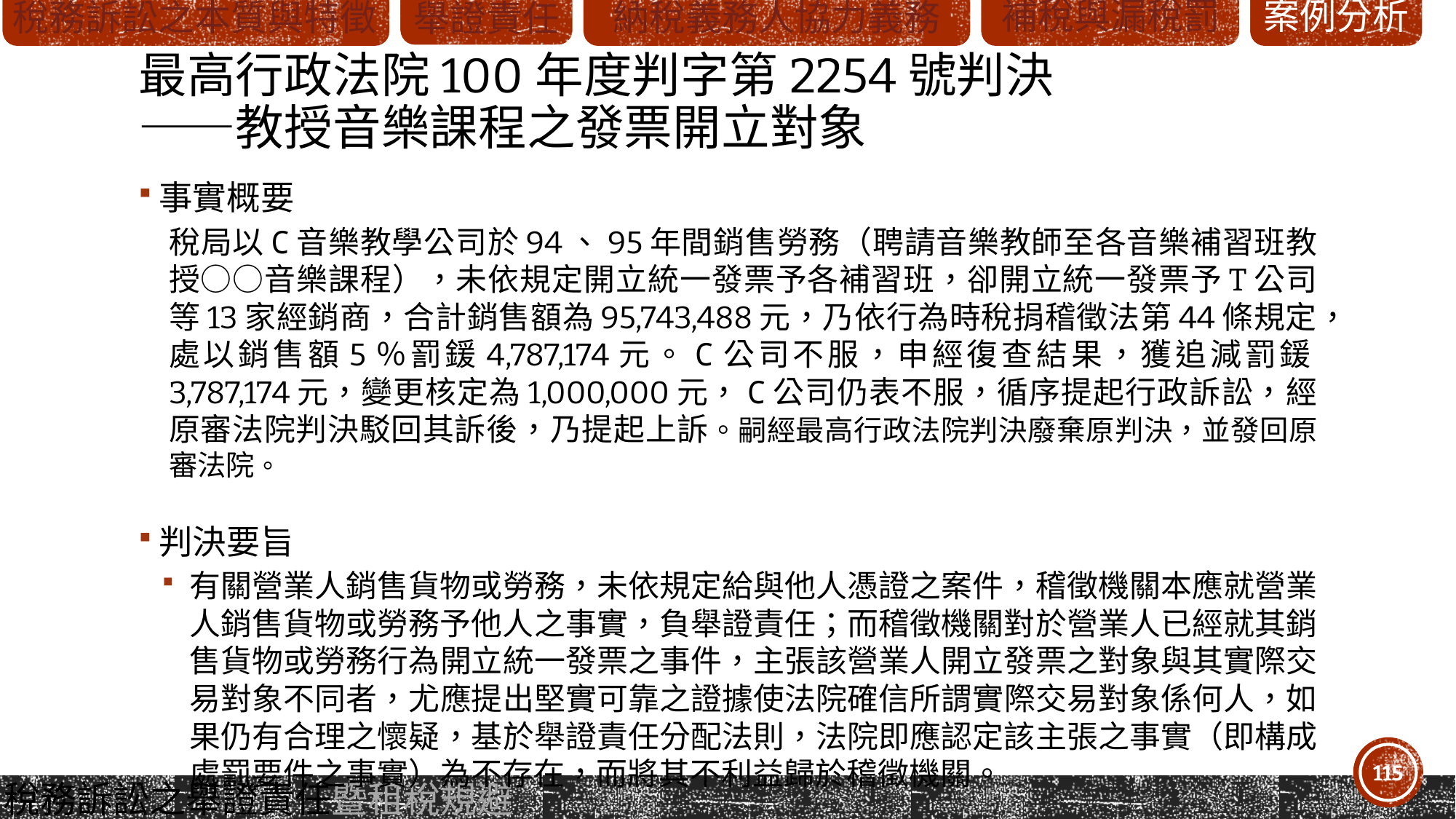

# 最高行政法院100年度判字第2254號判決 ——教授音樂課程之發票開立對象
事實概要
稅局以C音樂教學公司於94、95年間銷售勞務（聘請音樂教師至各音樂補習班教授○○音樂課程），未依規定開立統一發票予各補習班，卻開立統一發票予T公司等13家經銷商，合計銷售額為95,743,488元，乃依行為時稅捐稽徵法第44條規定，處以銷售額5％罰鍰4,787,174元。C公司不服，申經復查結果，獲追減罰鍰3,787,174元，變更核定為1,000,000元，C公司仍表不服，循序提起行政訴訟，經原審法院判決駁回其訴後，乃提起上訴。嗣經最高行政法院判決廢棄原判決，並發回原審法院。

判決要旨
有關營業人銷售貨物或勞務，未依規定給與他人憑證之案件，稽徵機關本應就營業人銷售貨物或勞務予他人之事實，負舉證責任；而稽徵機關對於營業人已經就其銷售貨物或勞務行為開立統一發票之事件，主張該營業人開立發票之對象與其實際交易對象不同者，尤應提出堅實可靠之證據使法院確信所謂實際交易對象係何人，如果仍有合理之懷疑，基於舉證責任分配法則，法院即應認定該主張之事實（即構成處罰要件之事實）為不存在，而將其不利益歸於稽徵機關。
115